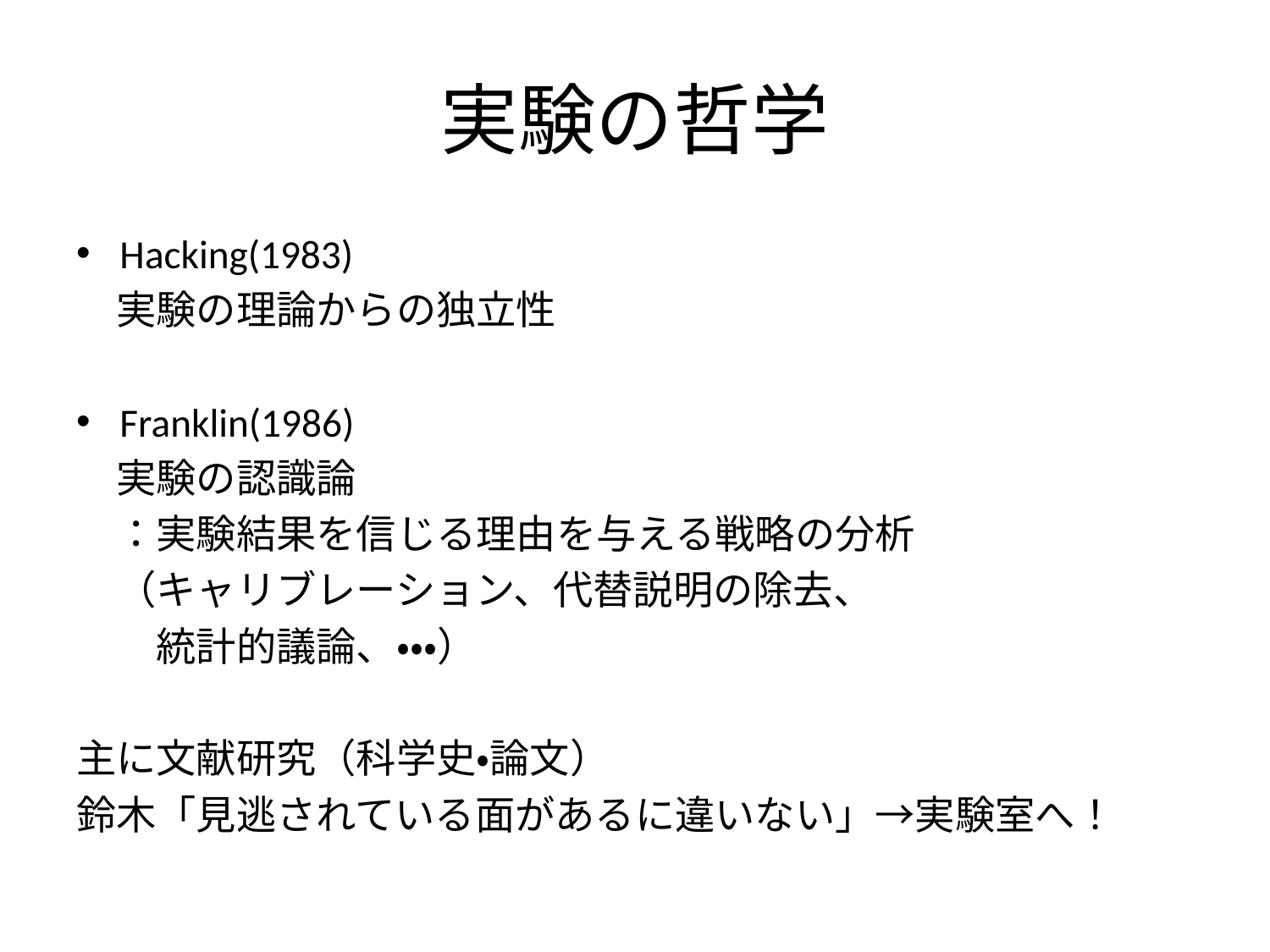

# 実験の哲学
Hacking(1983)
　実験の理論からの独立性

Franklin(1986)
　実験の認識論
　：実験結果を信じる理由を与える戦略の分析
　（キャリブレーション、代替説明の除去、
　　統計的議論、・・・）

主に文献研究（科学史・論文）
鈴木「見逃されている面があるに違いない」→実験室へ！